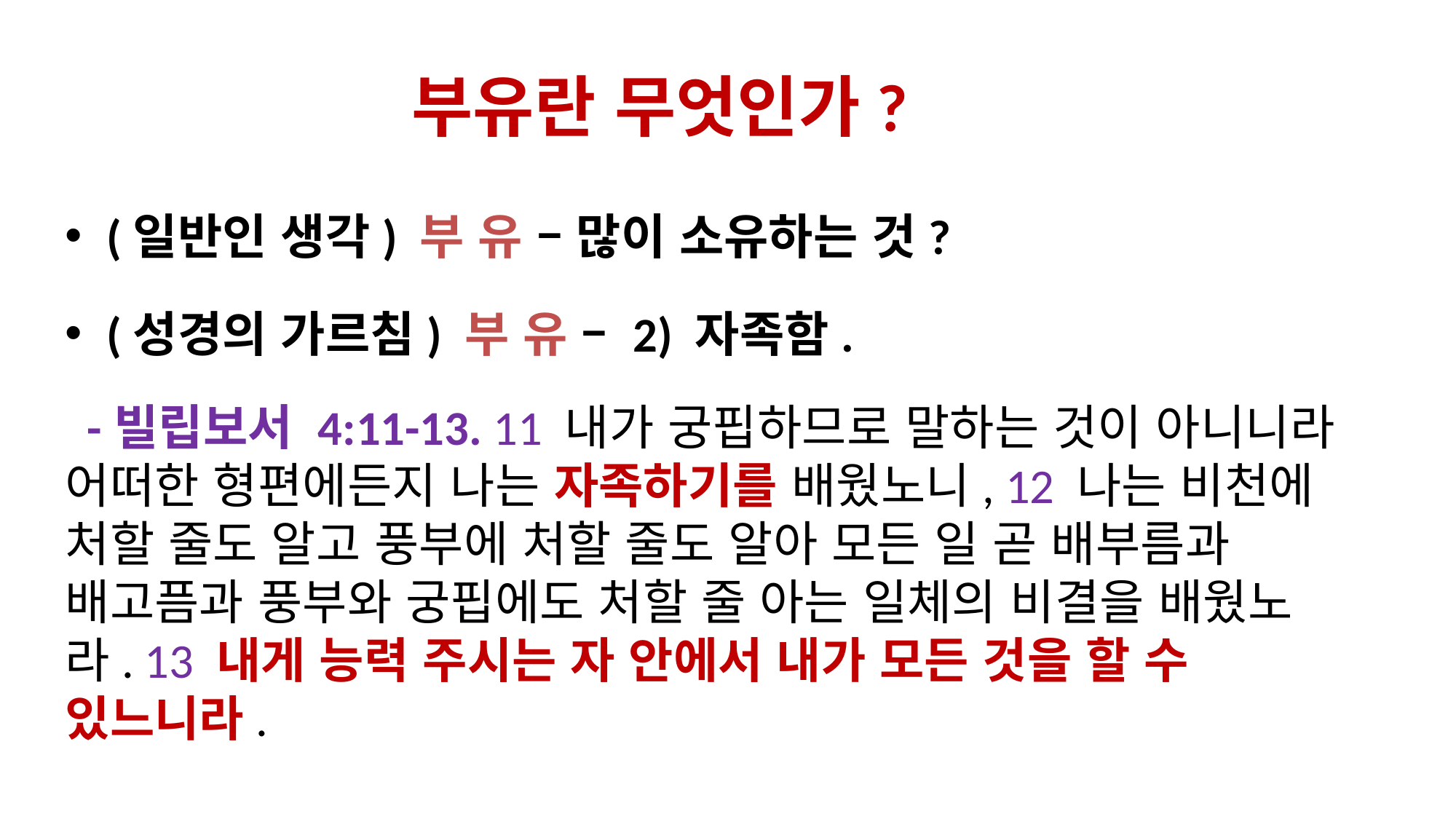

# 부유란 무엇인가?
(일반인 생각) 부 유 – 많이 소유하는 것?

(성경의 가르침) 부 유 – 2) 자족함.

  -빌립보서 4:11-13. 11 내가 궁핍하므로 말하는 것이 아니니라 어떠한 형편에든지 나는 자족하기를 배웠노니, 12 나는 비천에 처할 줄도 알고 풍부에 처할 줄도 알아 모든 일 곧 배부름과 배고픔과 풍부와 궁핍에도 처할 줄 아는 일체의 비결을 배웠노라. 13 내게 능력 주시는 자 안에서 내가 모든 것을 할 수 있느니라.